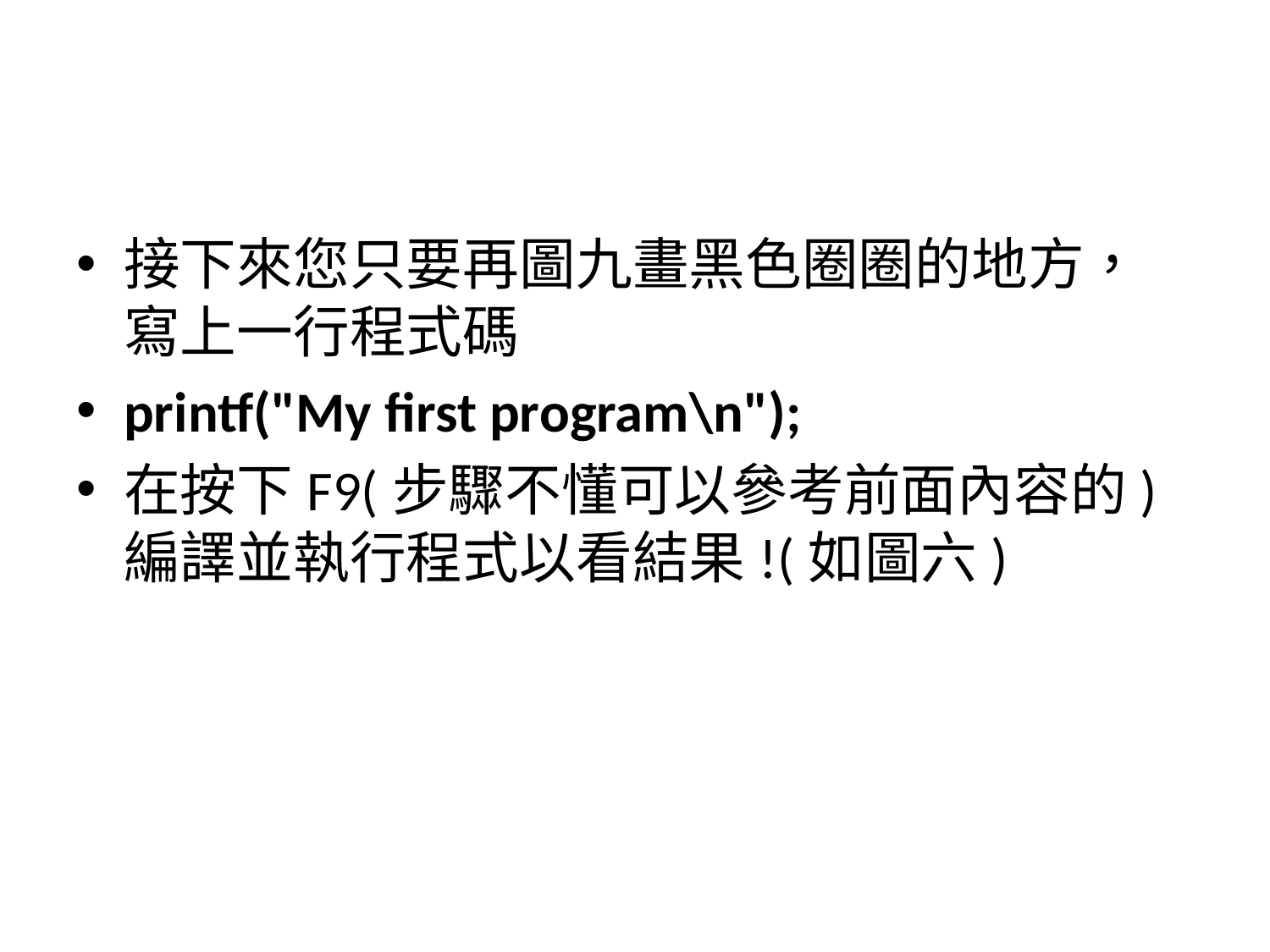

#
接下來您只要再圖九畫黑色圈圈的地方，寫上一行程式碼
printf("My first program\n");
在按下F9(步驟不懂可以參考前面內容的)編譯並執行程式以看結果!(如圖六)